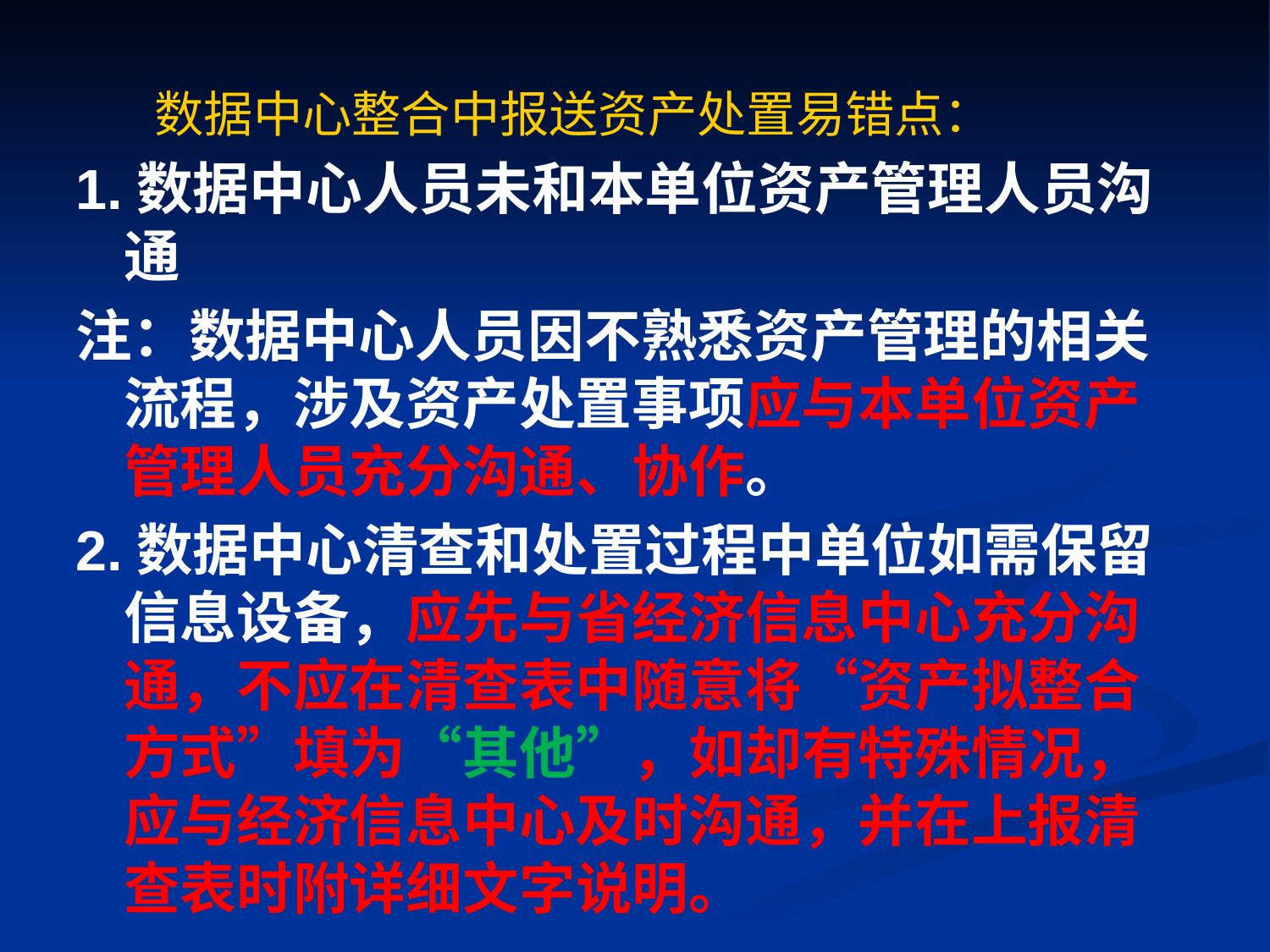

数据中心整合中报送资产处置易错点：
1.数据中心人员未和本单位资产管理人员沟通
注：数据中心人员因不熟悉资产管理的相关流程，涉及资产处置事项应与本单位资产管理人员充分沟通、协作。
2.数据中心清查和处置过程中单位如需保留信息设备，应先与省经济信息中心充分沟通，不应在清查表中随意将“资产拟整合方式”填为“其他”，如却有特殊情况，应与经济信息中心及时沟通，并在上报清查表时附详细文字说明。
12